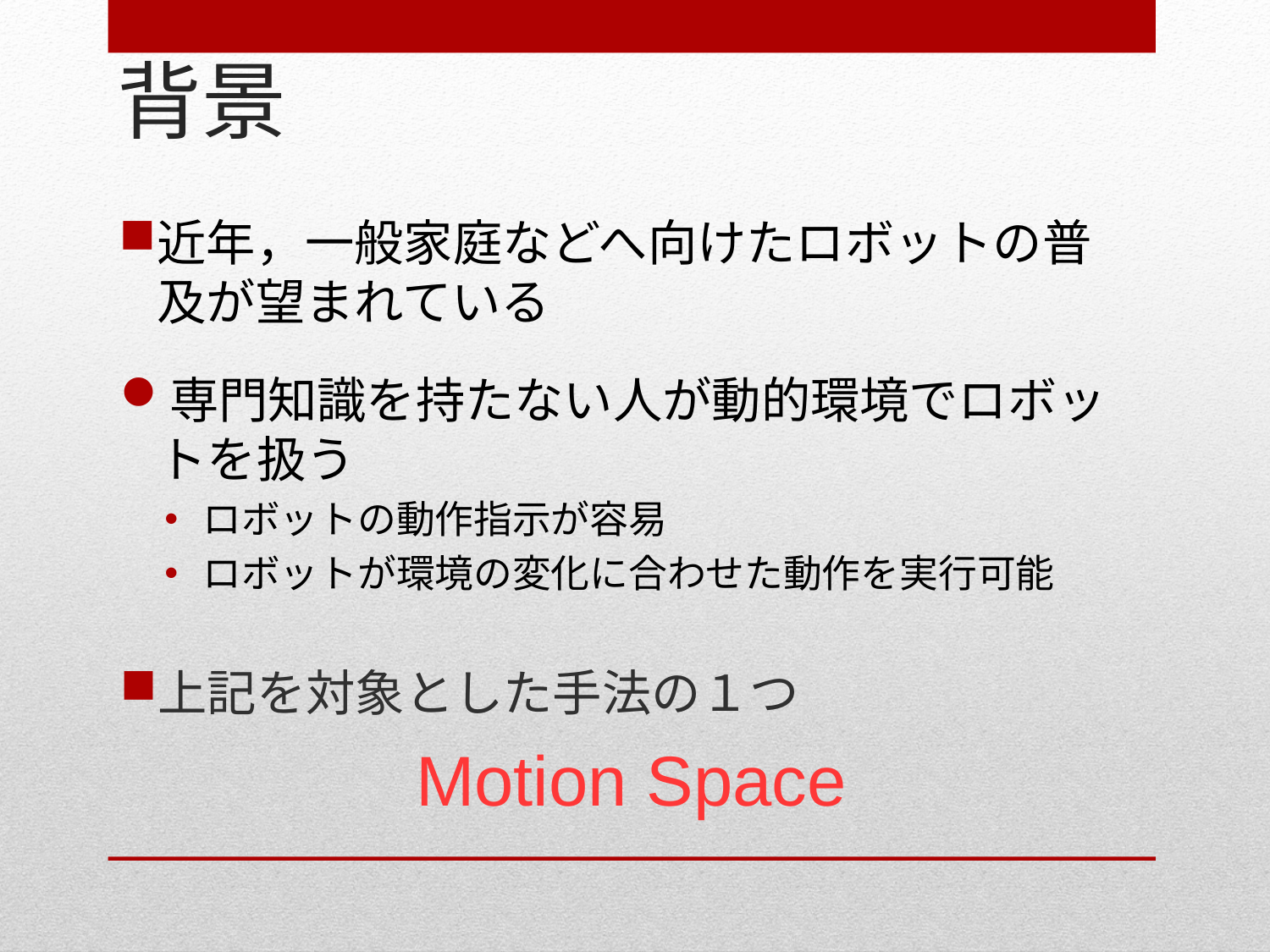

# 背景
近年，一般家庭などへ向けたロボットの普及が望まれている
専門知識を持たない人が動的環境でロボットを扱う
ロボットの動作指示が容易
ロボットが環境の変化に合わせた動作を実行可能
上記を対象とした手法の１つ
Motion Space